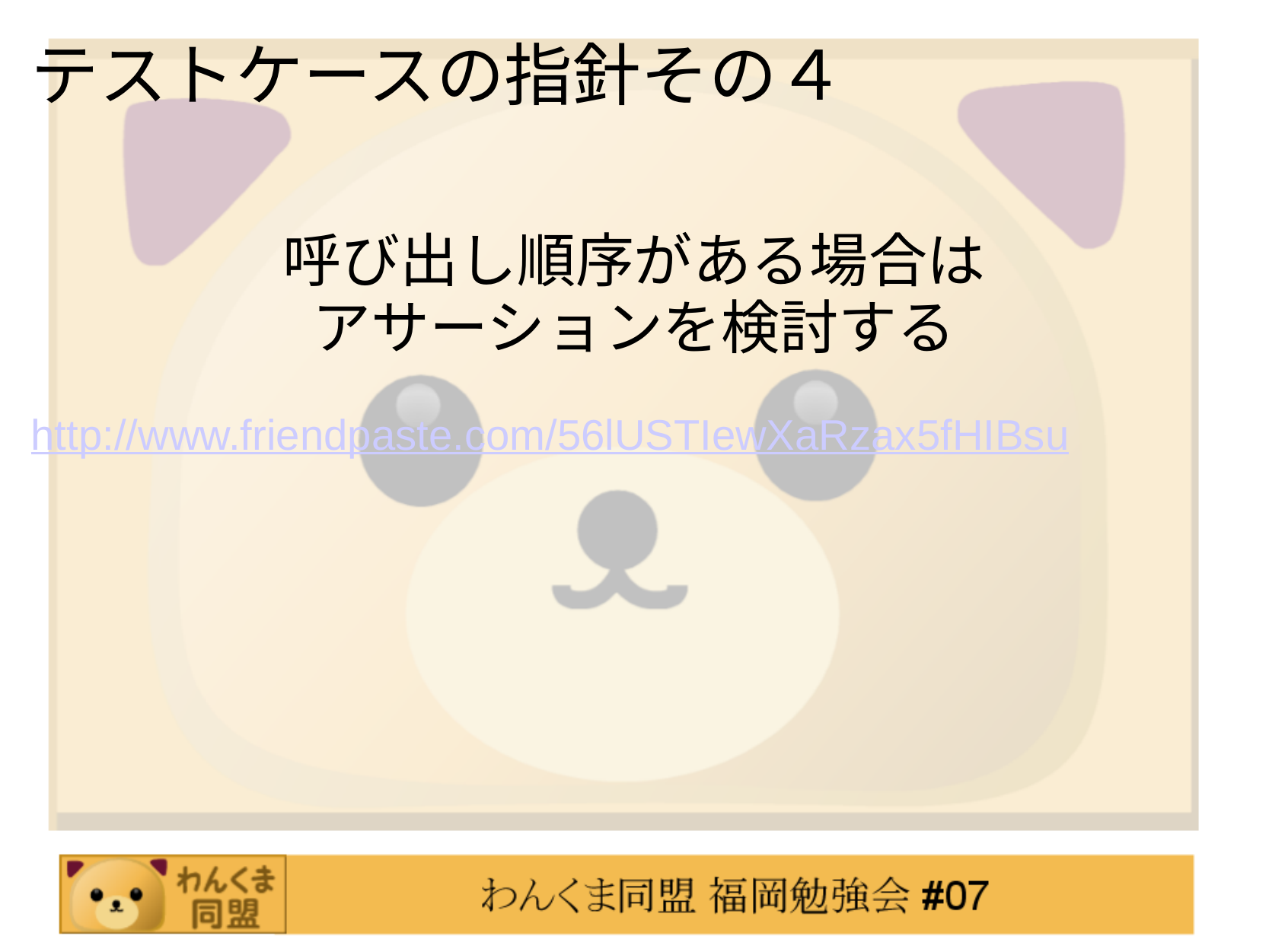

# テストケースの指針その４
呼び出し順序がある場合は
アサーションを検討する

http://www.friendpaste.com/56lUSTIewXaRzax5fHIBsu